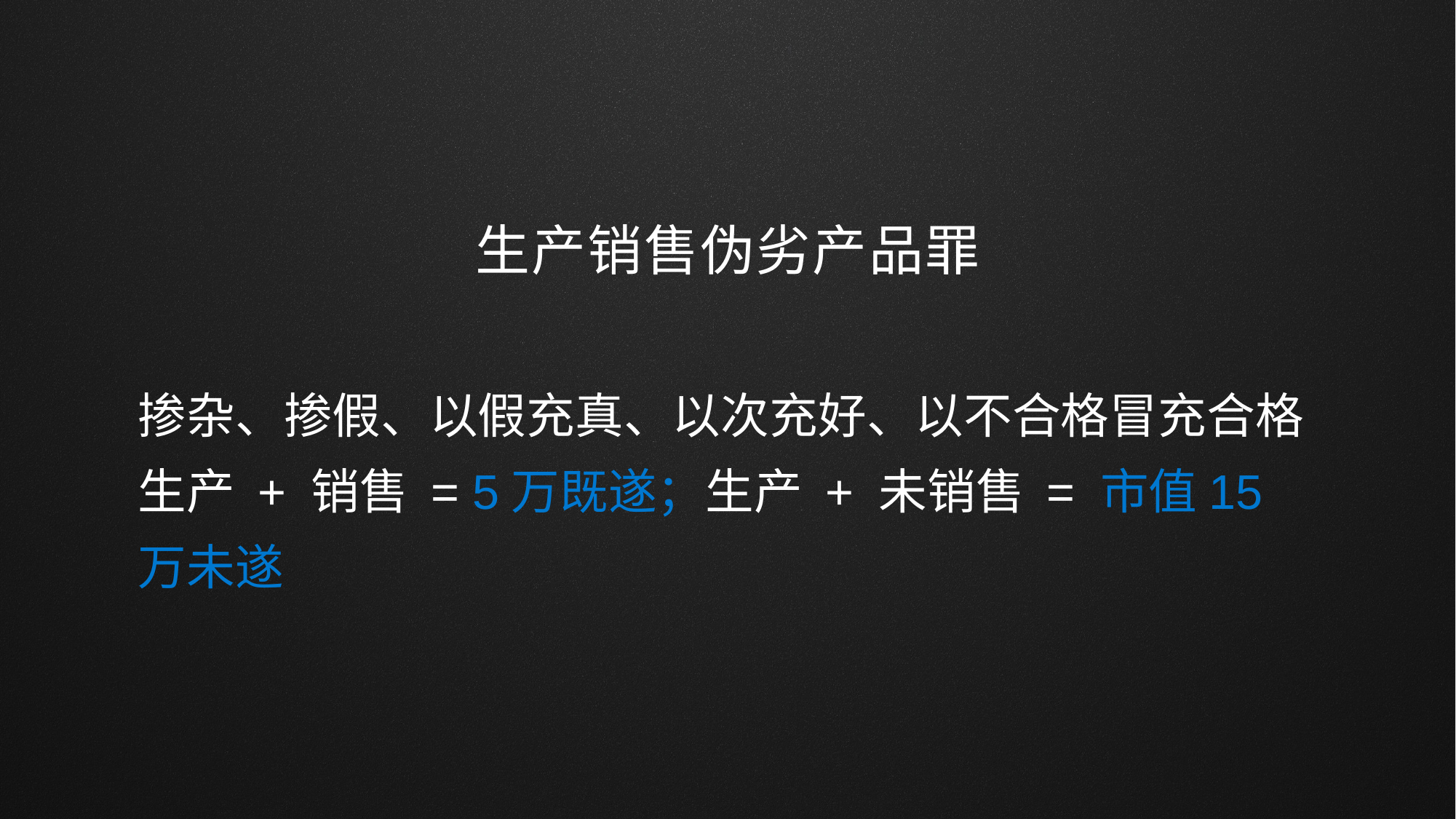

生产销售伪劣产品罪
掺杂、掺假、以假充真、以次充好、以不合格冒充合格
生产 + 销售 = 5万既遂；生产 + 未销售 = 市值15万未遂